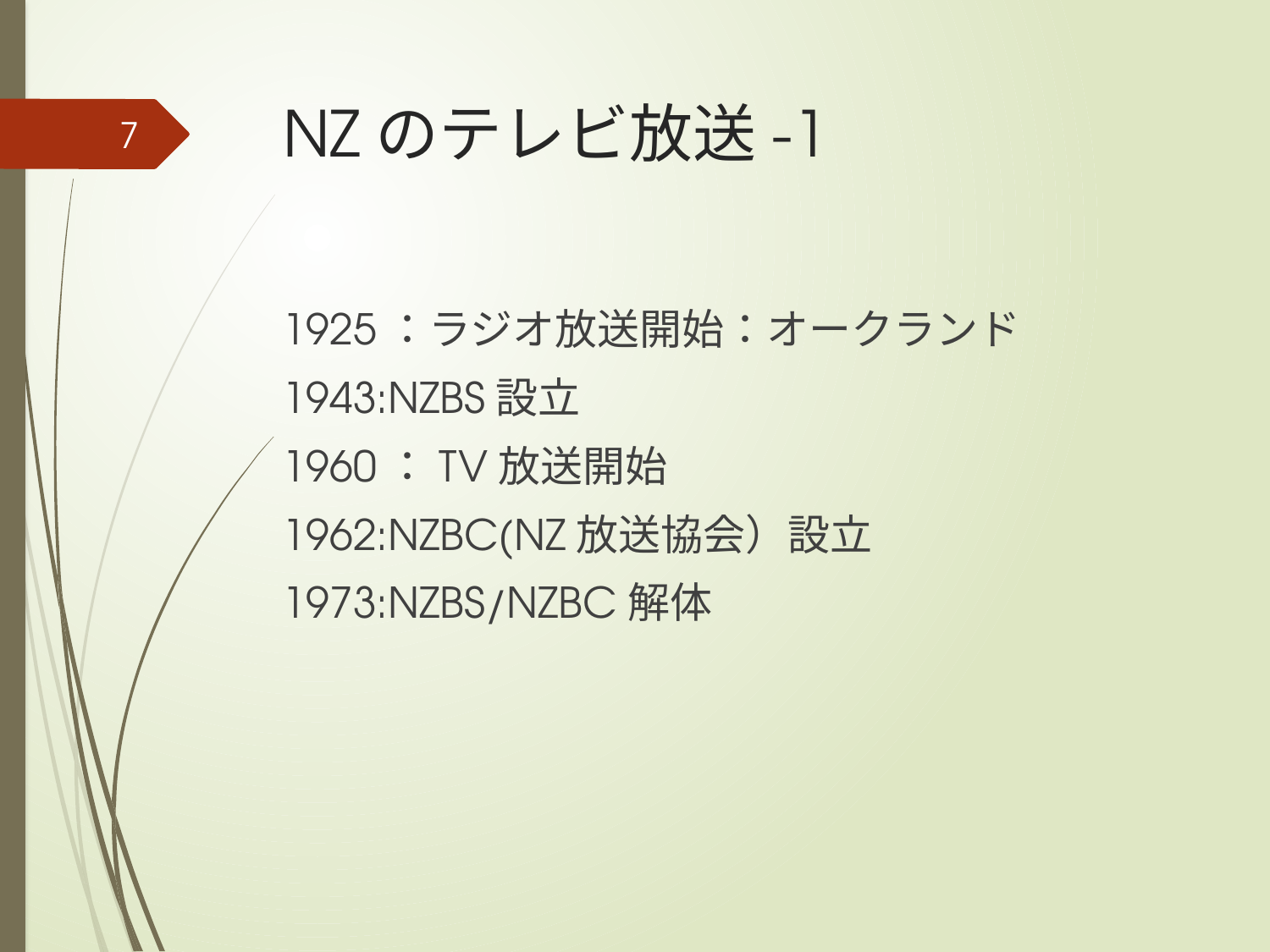

# NZのテレビ放送-1
7
1925：ラジオ放送開始：オークランド
1943:NZBS設立
1960：TV放送開始
1962:NZBC(NZ放送協会）設立
1973:NZBS/NZBC解体